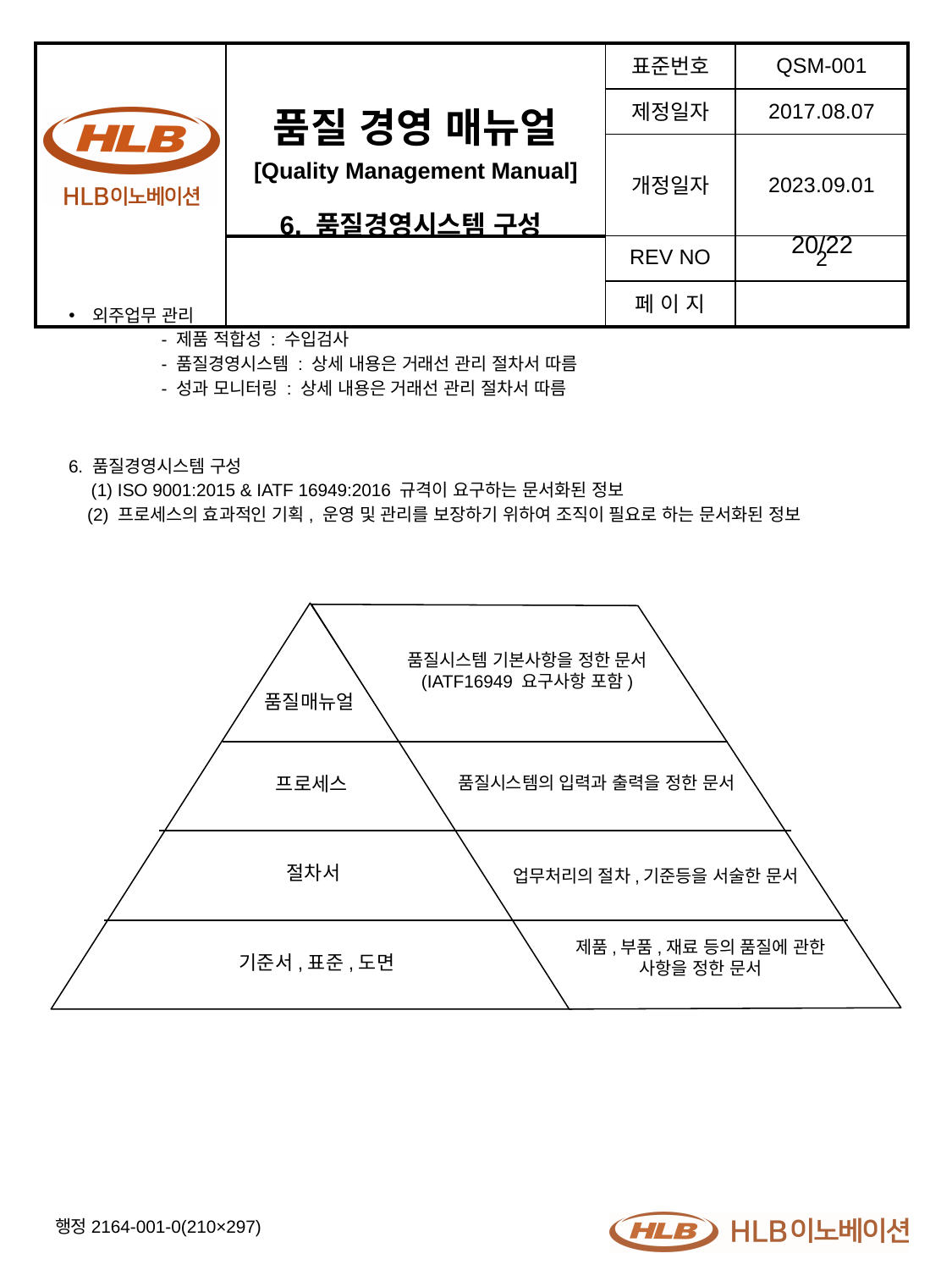

6. 품질경영시스템 구성
20/22

외주업무 관리
                   - 제품 적합성 : 수입검사
                   - 품질경영시스템 : 상세 내용은 거래선 관리 절차서 따름
                   - 성과 모니터링 : 상세 내용은 거래선 관리 절차서 따름
6. 품질경영시스템 구성
 (1) ISO 9001:2015 & IATF 16949:2016 규격이 요구하는 문서화된 정보
  (2) 프로세스의 효과적인 기획, 운영 및 관리를 보장하기 위하여 조직이 필요로 하는 문서화된 정보

품질시스템 기본사항을 정한 문서
(IATF16949 요구사항 포함)
품질매뉴얼
프로세스
품질시스템의 입력과 출력을 정한 문서
절차서
업무처리의 절차,기준등을 서술한 문서
제품,부품,재료 등의 품질에 관한
사항을 정한 문서
기준서,표준,도면
행정2164-001-0(210×297)